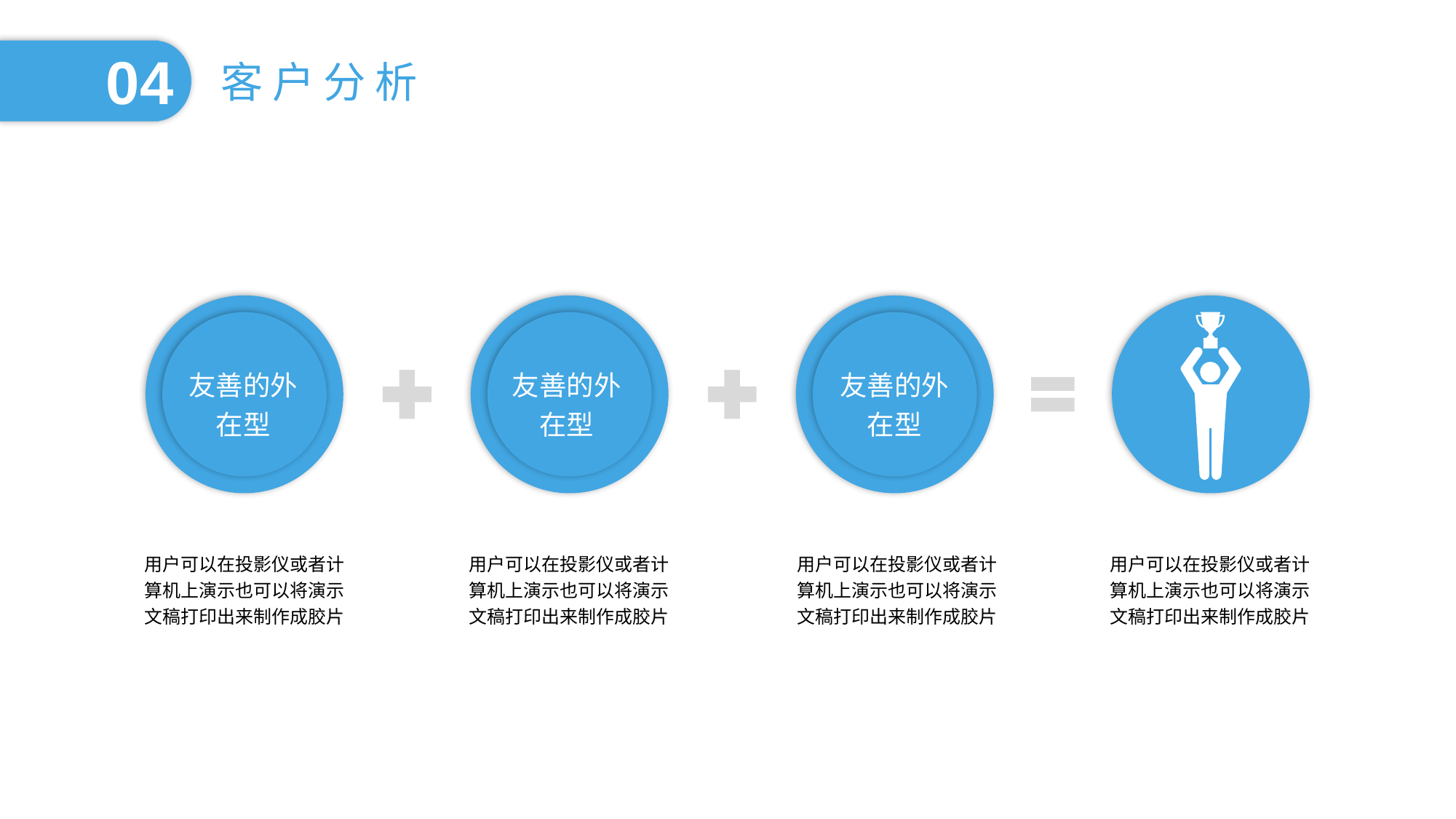

04

客户分析

友善的外在型
友善的外在型
友善的外在型

用户可以在投影仪或者计算机上演示也可以将演示文稿打印出来制作成胶片
用户可以在投影仪或者计算机上演示也可以将演示文稿打印出来制作成胶片
用户可以在投影仪或者计算机上演示也可以将演示文稿打印出来制作成胶片
用户可以在投影仪或者计算机上演示也可以将演示文稿打印出来制作成胶片